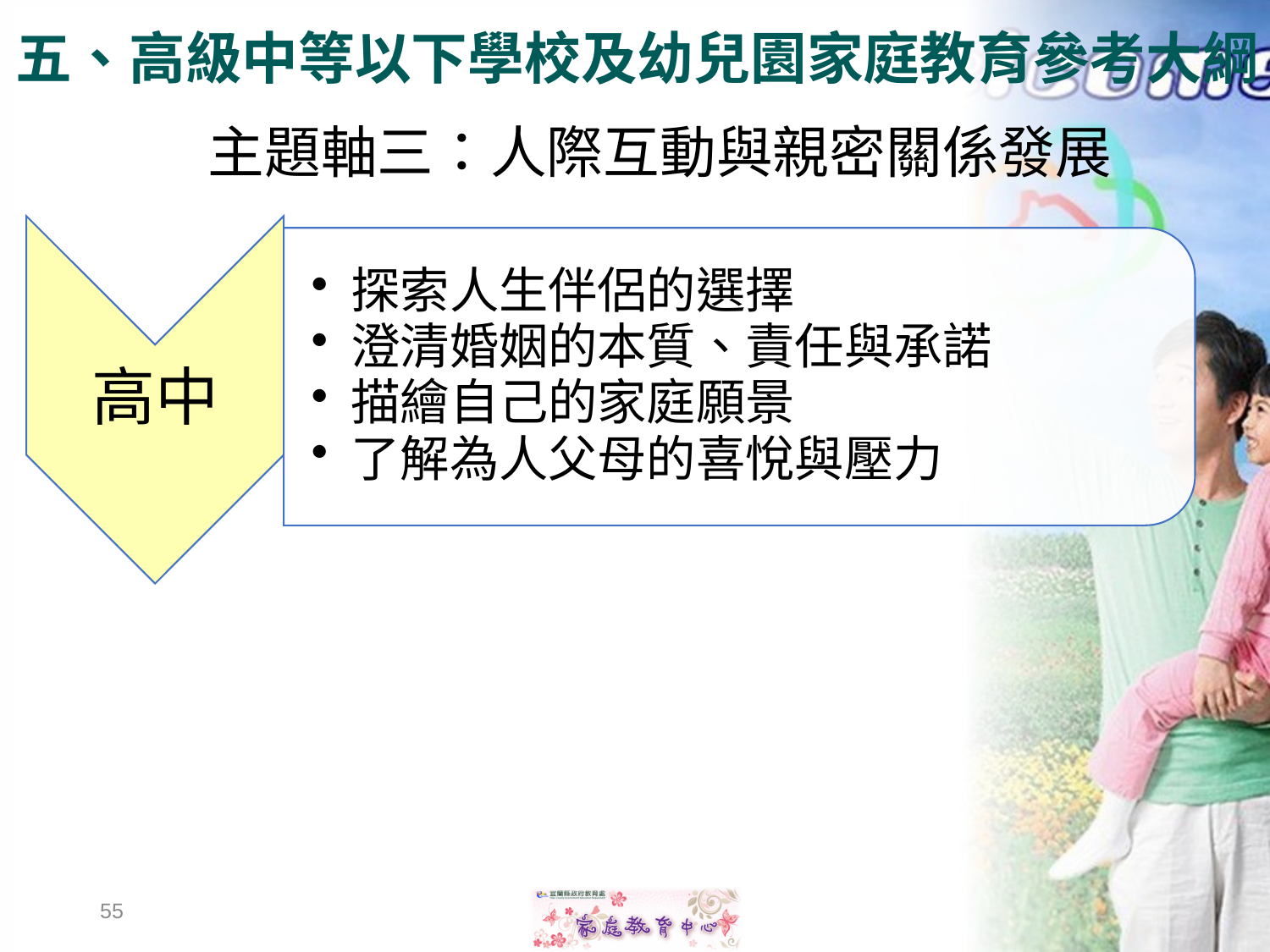

五、高級中等以下學校及幼兒園家庭教育參考大綱
主題軸三：人際互動與親密關係發展
高中
探索人生伴侶的選擇
澄清婚姻的本質、責任與承諾
描繪自己的家庭願景
了解為人父母的喜悅與壓力
55